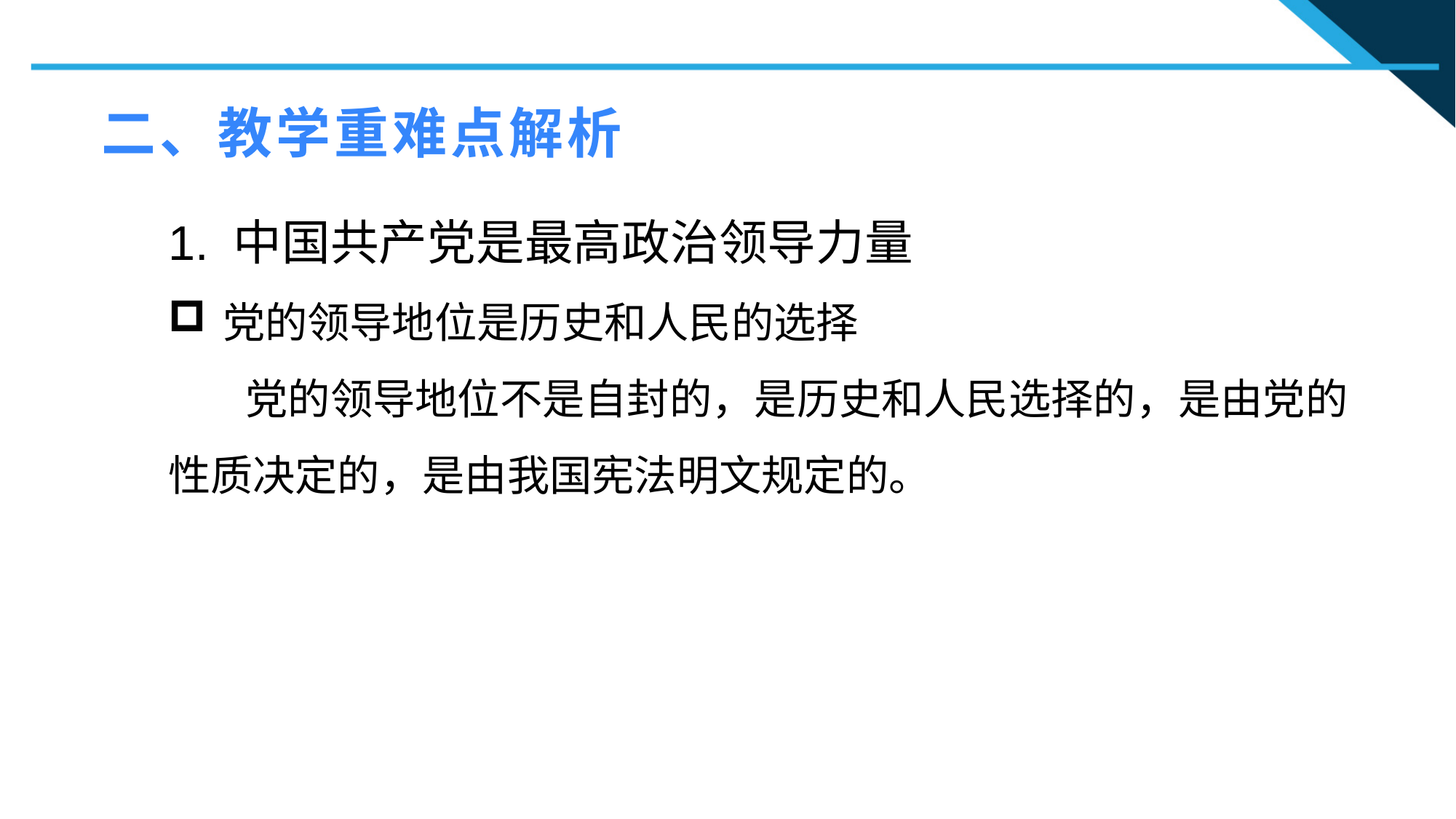

二、教学重难点解析
1. 中国共产党是最高政治领导力量
党的领导地位是历史和人民的选择
       党的领导地位不是自封的，是历史和人民选择的，是由党的性质决定的，是由我国宪法明文规定的。
1
2
2
n